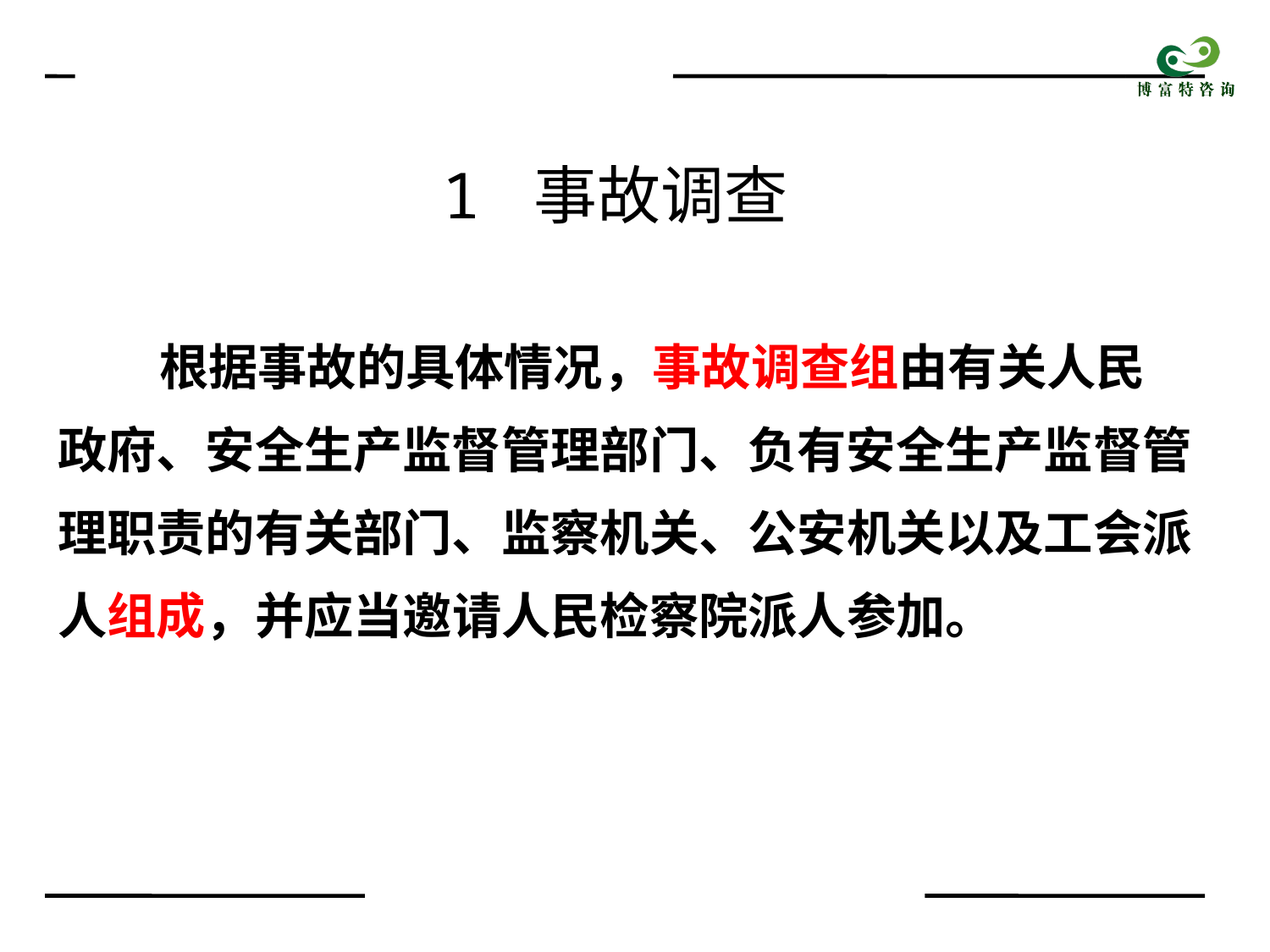

1 事故调查
        根据事故的具体情况，事故调查组由有关人民政府、安全生产监督管理部门、负有安全生产监督管理职责的有关部门、监察机关、公安机关以及工会派人组成，并应当邀请人民检察院派人参加。